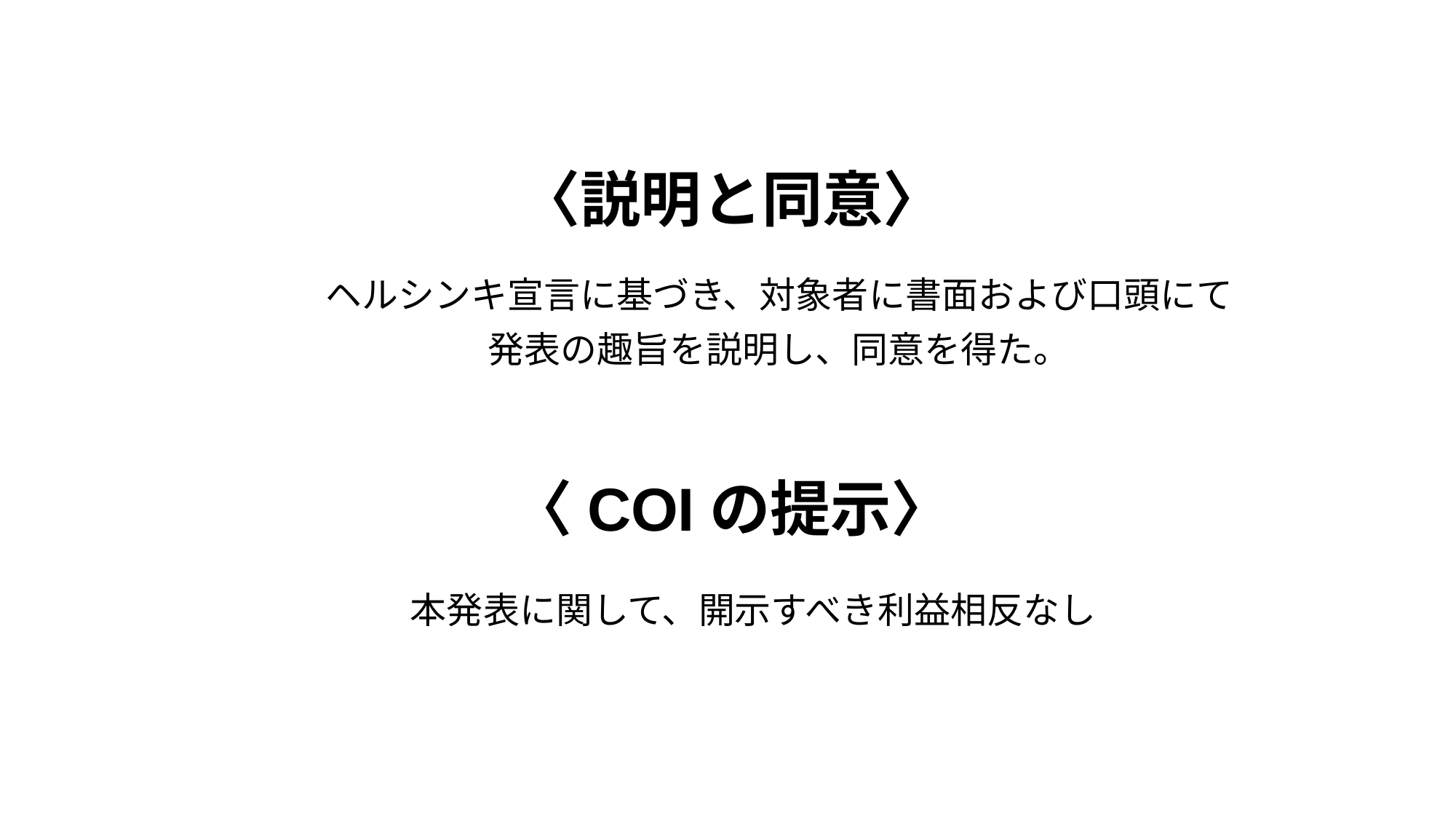

〈説明と同意〉
ヘルシンキ宣言に基づき、対象者に書面および口頭にて
発表の趣旨を説明し、同意を得た。
# 〈COIの提示〉
本発表に関して、開示すべき利益相反なし